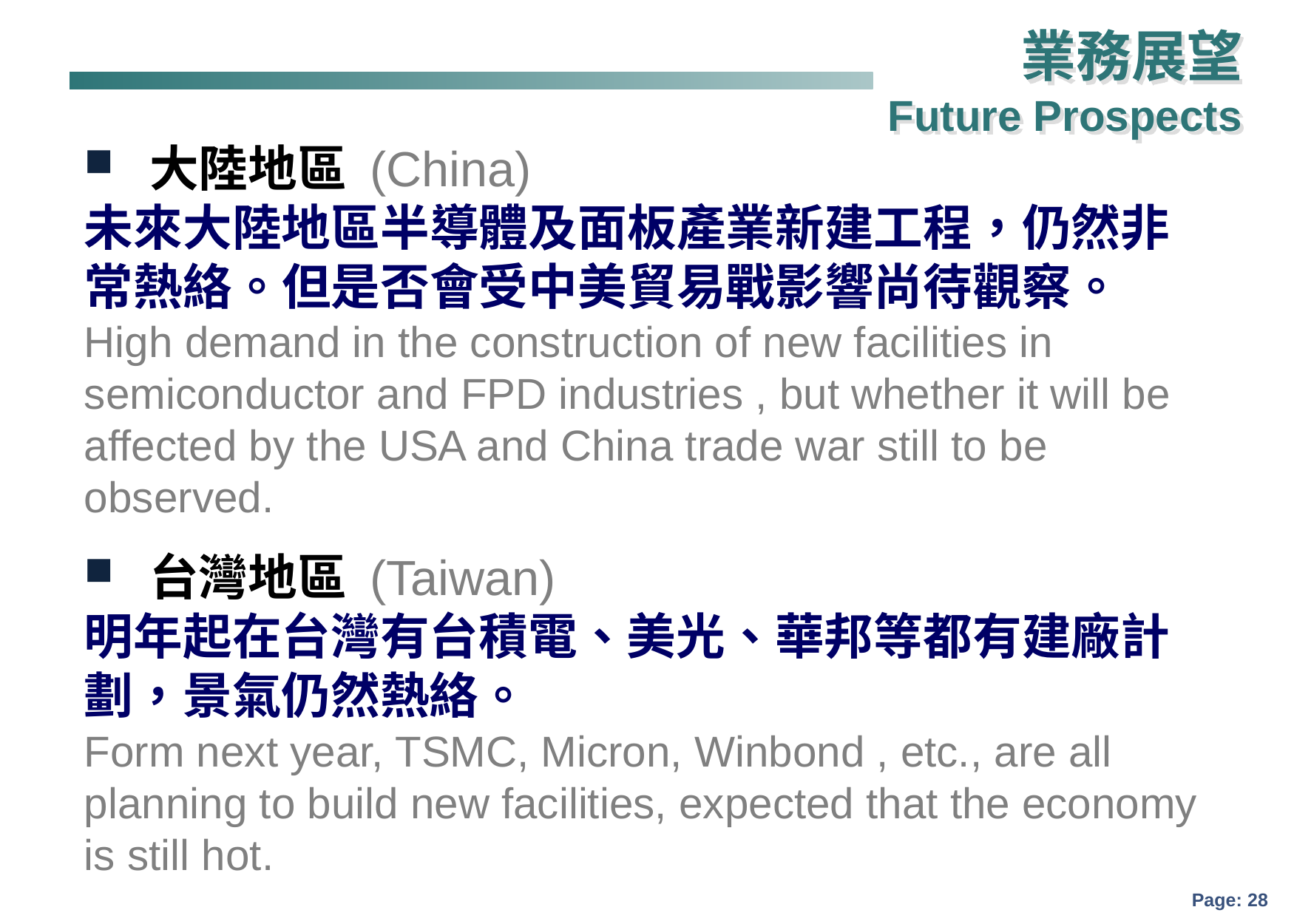

業務展望
Future Prospects

大陸地區 (China)
未來大陸地區半導體及面板產業新建工程，仍然非常熱絡。但是否會受中美貿易戰影響尚待觀察。
High demand in the construction of new facilities in semiconductor and FPD industries , but whether it will be affected by the USA and China trade war still to be observed.
台灣地區 (Taiwan)
明年起在台灣有台積電、美光、華邦等都有建廠計劃，景氣仍然熱絡。
Form next year, TSMC, Micron, Winbond , etc., are all planning to build new facilities, expected that the economy is still hot.
Page: 28